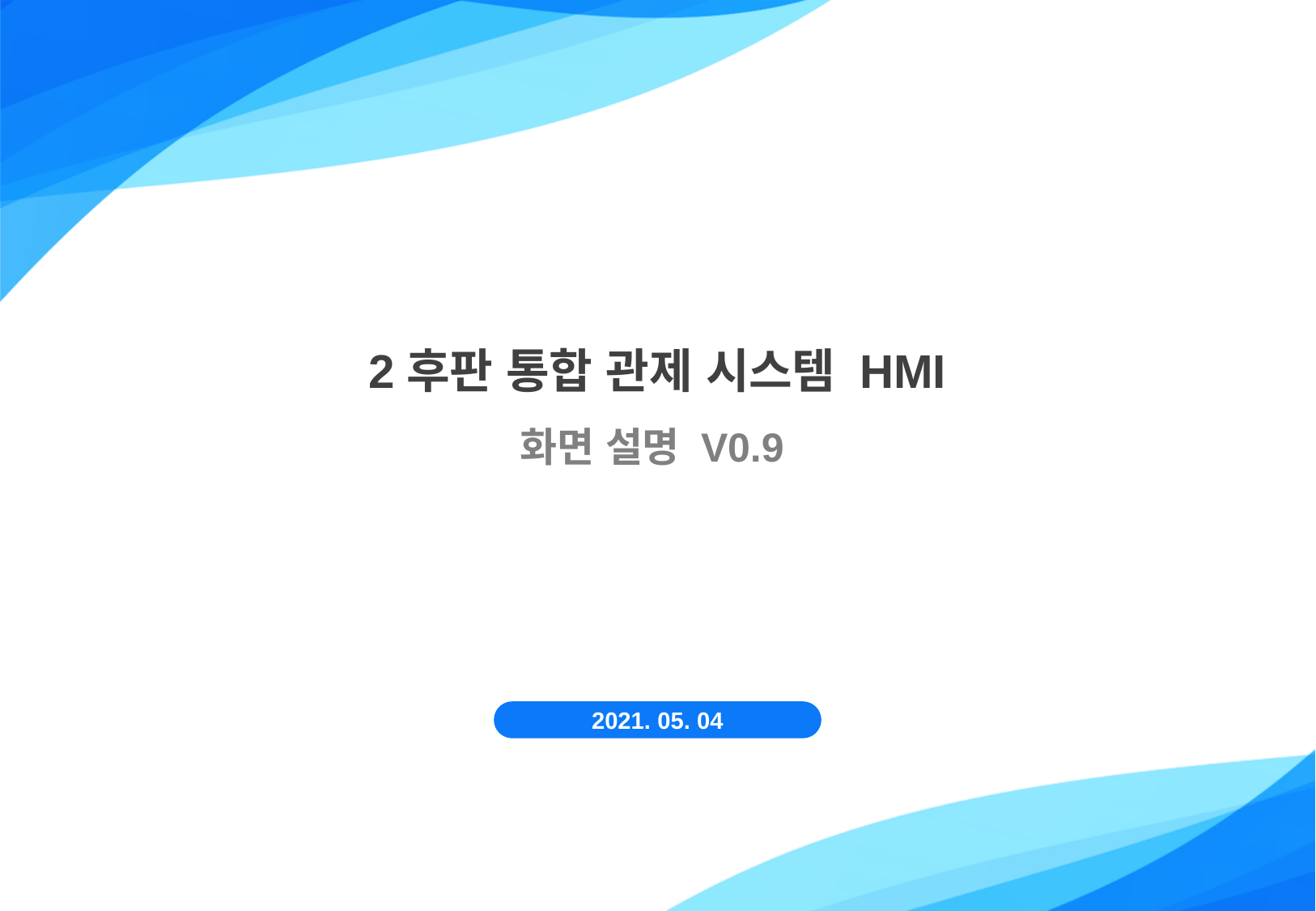

# 2후판 통합 관제 시스템 HMI
화면 설명 V0.9
2021. 05. 04